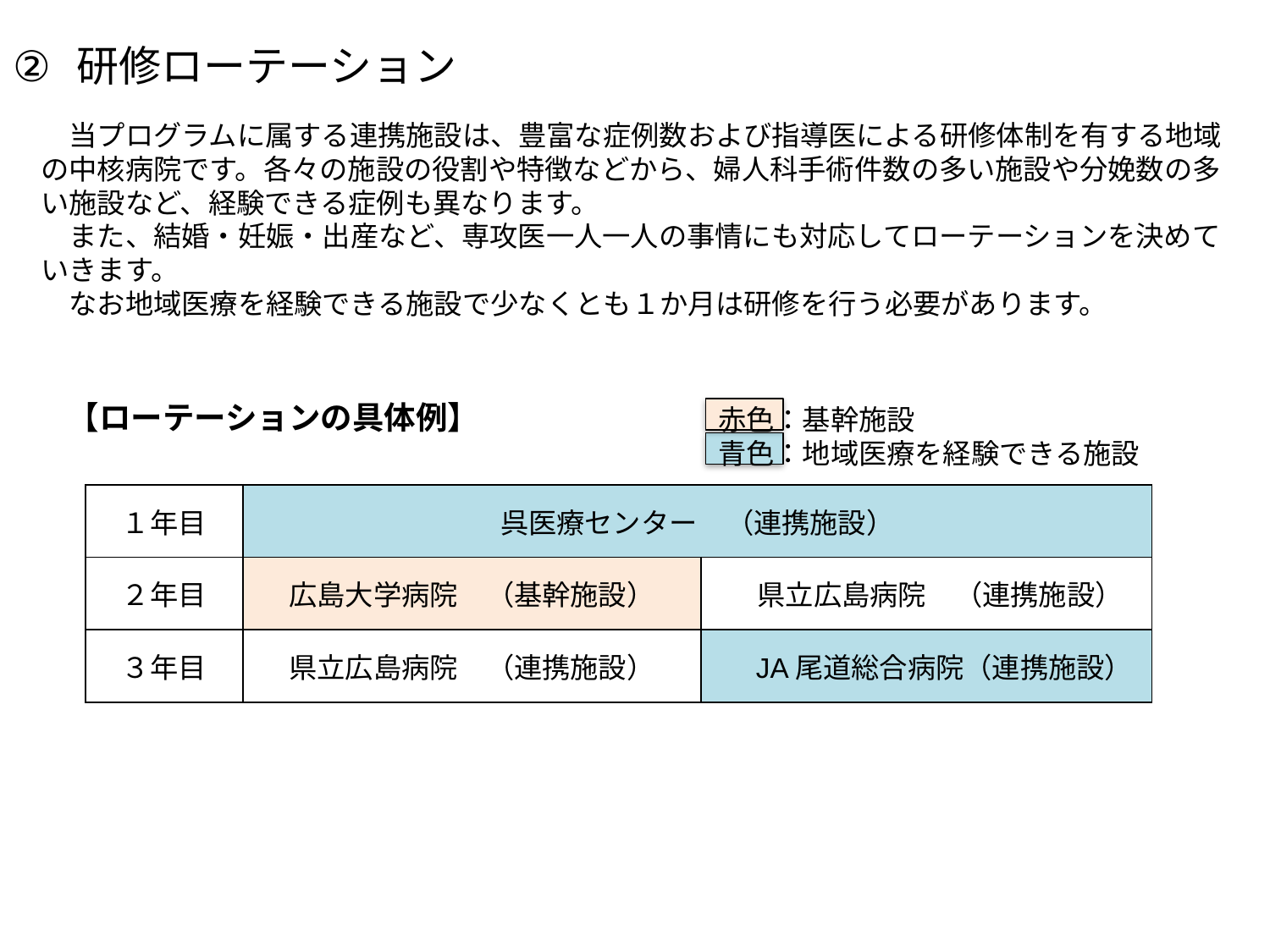

研修ローテーション
　当プログラムに属する連携施設は、豊富な症例数および指導医による研修体制を有する地域の中核病院です。各々の施設の役割や特徴などから、婦人科手術件数の多い施設や分娩数の多い施設など、経験できる症例も異なります。
　また、結婚・妊娠・出産など、専攻医一人一人の事情にも対応してローテーションを決めていきます。
　なお地域医療を経験できる施設で少なくとも１か月は研修を行う必要があります。
【ローテーションの具体例】
赤色：基幹施設
青色：地域医療を経験できる施設

| １年目 | 呉医療センター　（連携施設） |  |
| --- | --- | --- |
| ２年目 | 広島大学病院　（基幹施設） | 県立広島病院　（連携施設） |
| ３年目 | 県立広島病院　（連携施設） | JA尾道総合病院（連携施設） |